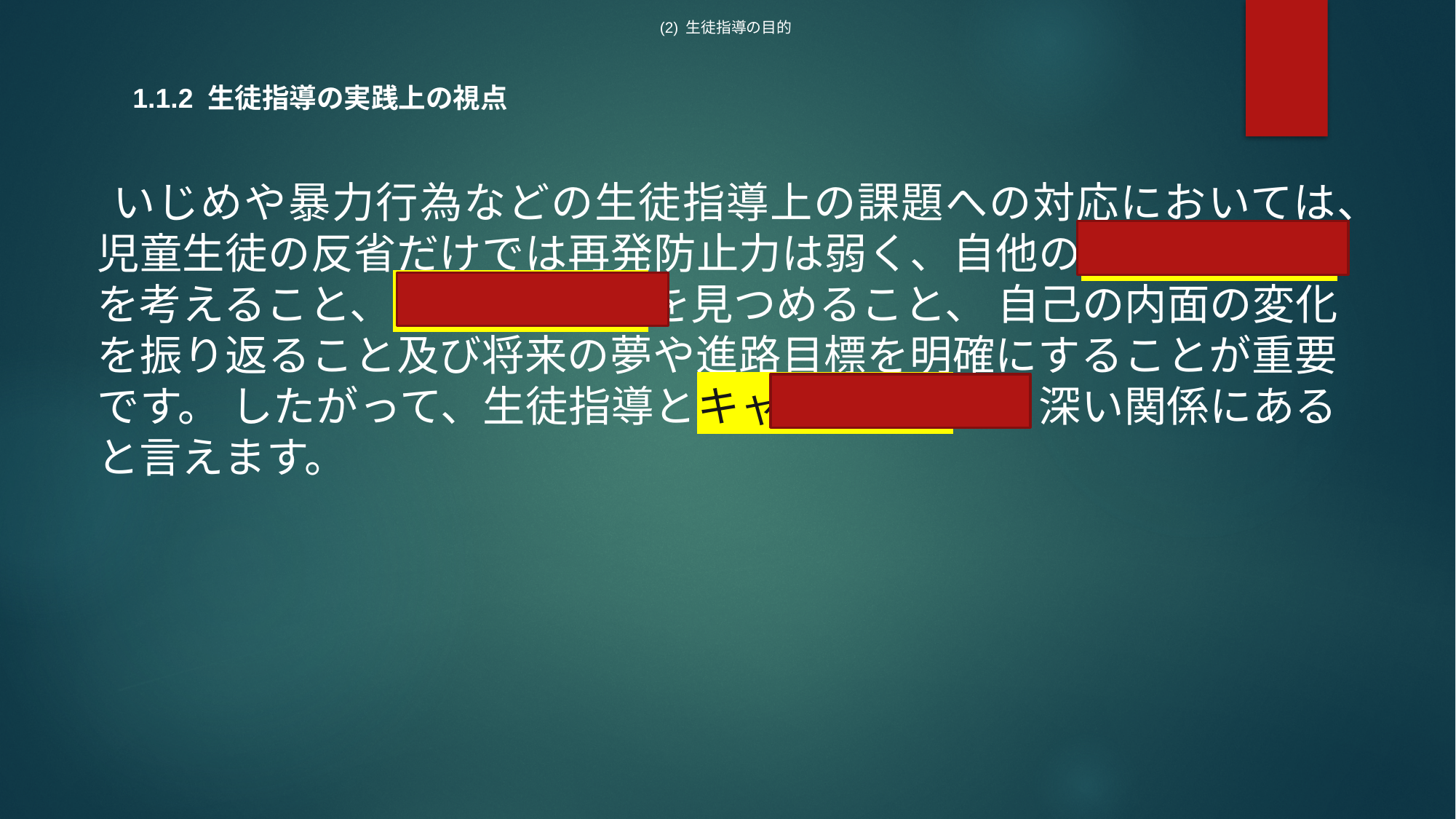

(2) 生徒指導の目的
1.1.2 生徒指導の実践上の視点
いじめや暴力行為などの生徒指導上の課題への対応においては、児童生徒の反省だけでは再発防止力は弱く、自他の人生への影響を考えること、自己の生き方を見つめること、 自己の内面の変化を振り返ること及び将来の夢や進路目標を明確にすることが重要です。 したがって、生徒指導とキャリア教育は、深い関係にあると言えます。